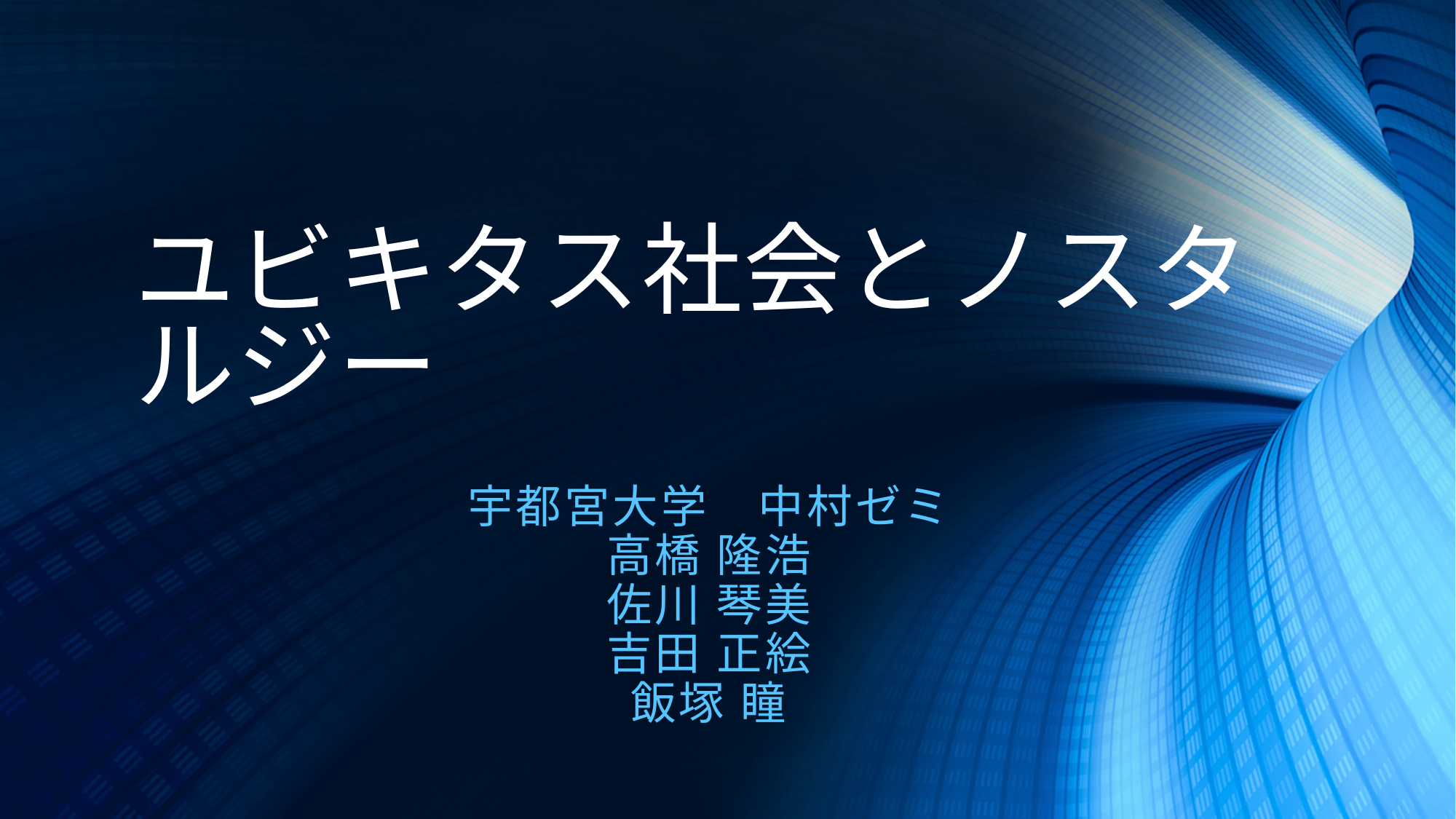

# ユビキタス社会とノスタルジー
宇都宮大学　中村ゼミ
高橋 隆浩
佐川 琴美
吉田 正絵
飯塚 瞳